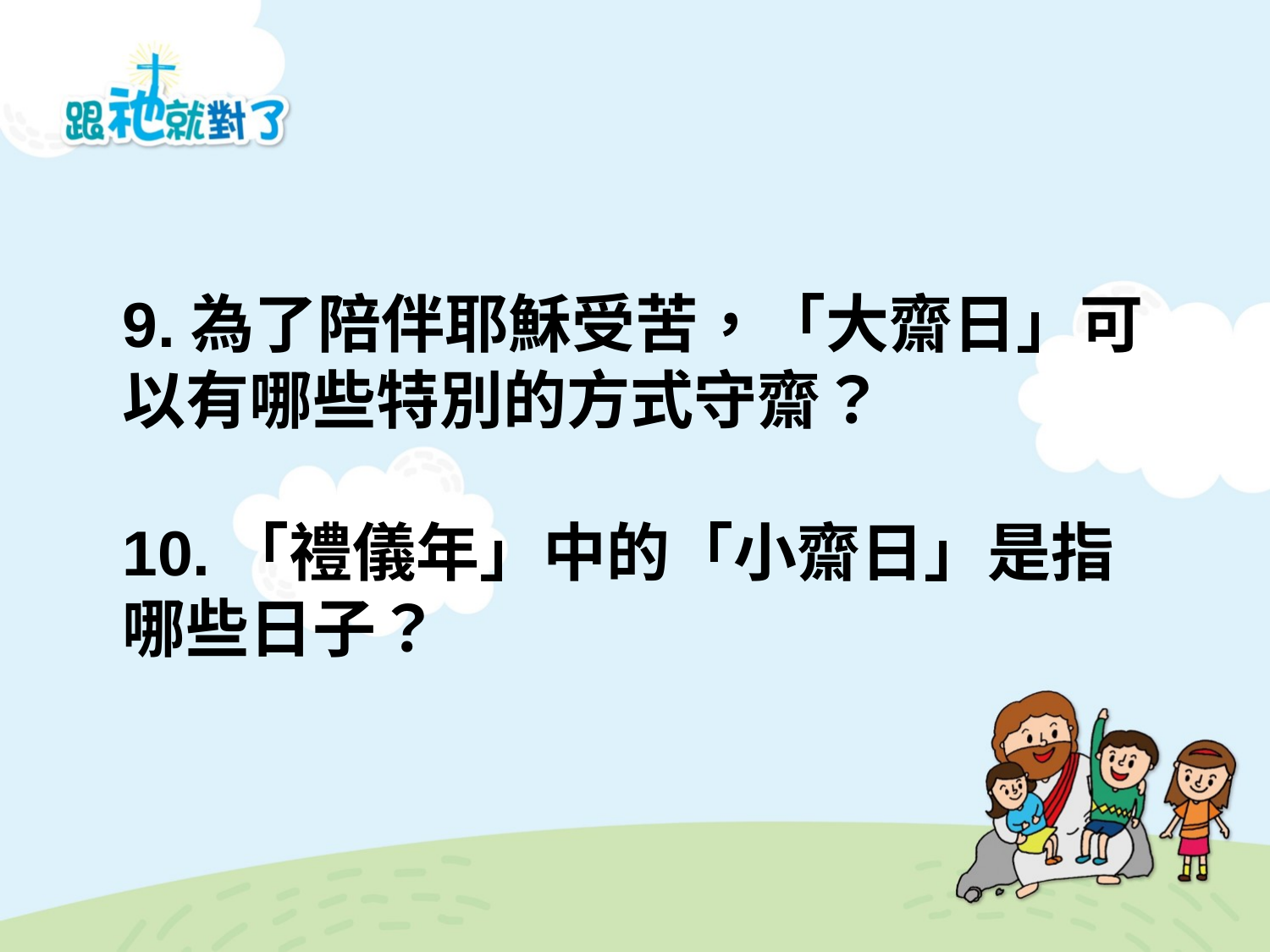

9.為了陪伴耶穌受苦，「大齋日」可以有哪些特別的方式守齋？

10.「禮儀年」中的「小齋日」是指哪些日子？